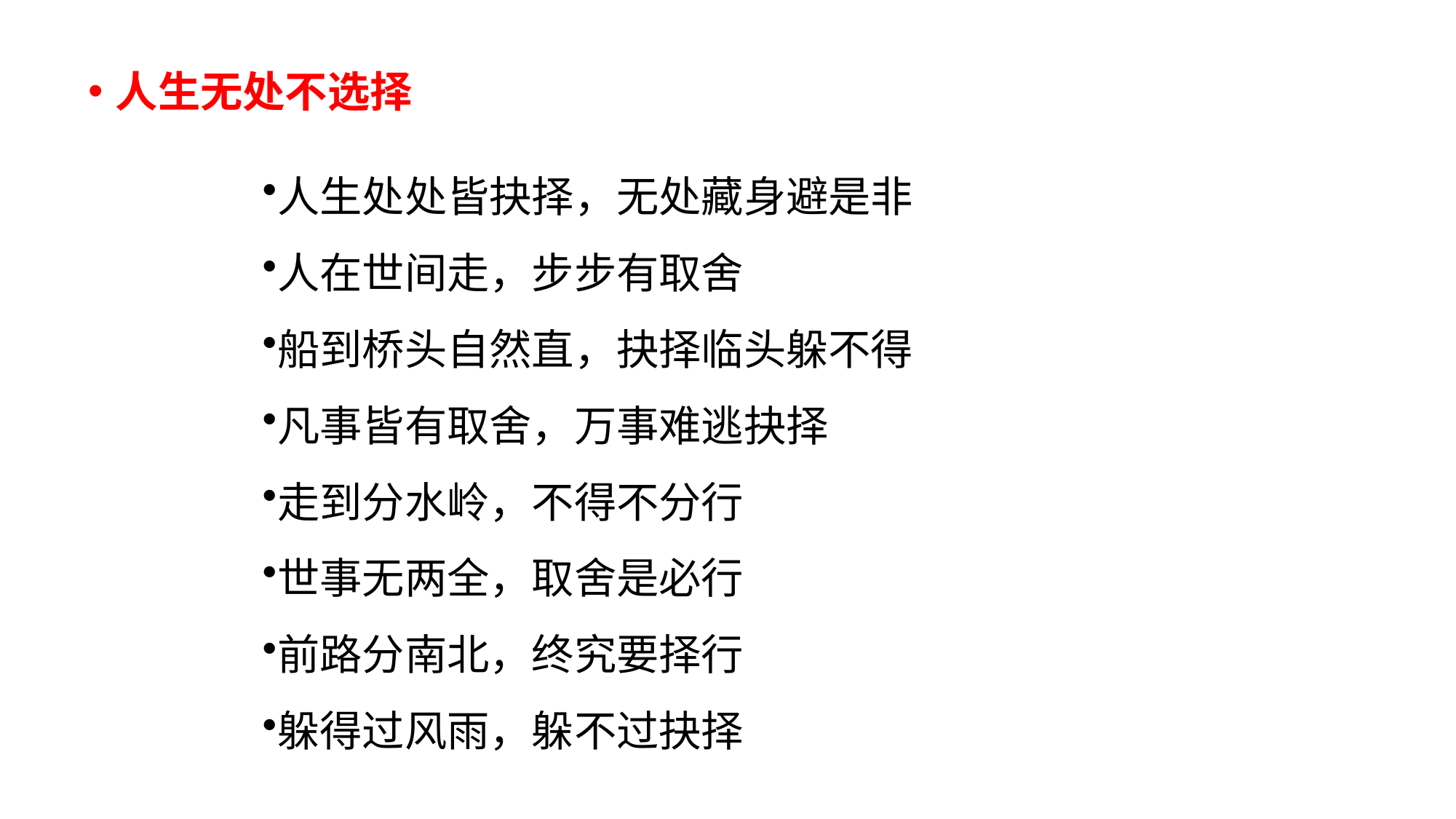

人生无处不选择
人生处处皆抉择，无处藏身避是非
人在世间走，步步有取舍
船到桥头自然直，抉择临头躲不得
凡事皆有取舍，万事难逃抉择
走到分水岭，不得不分行
世事无两全，取舍是必行
前路分南北，终究要择行
躲得过风雨，躲不过抉择